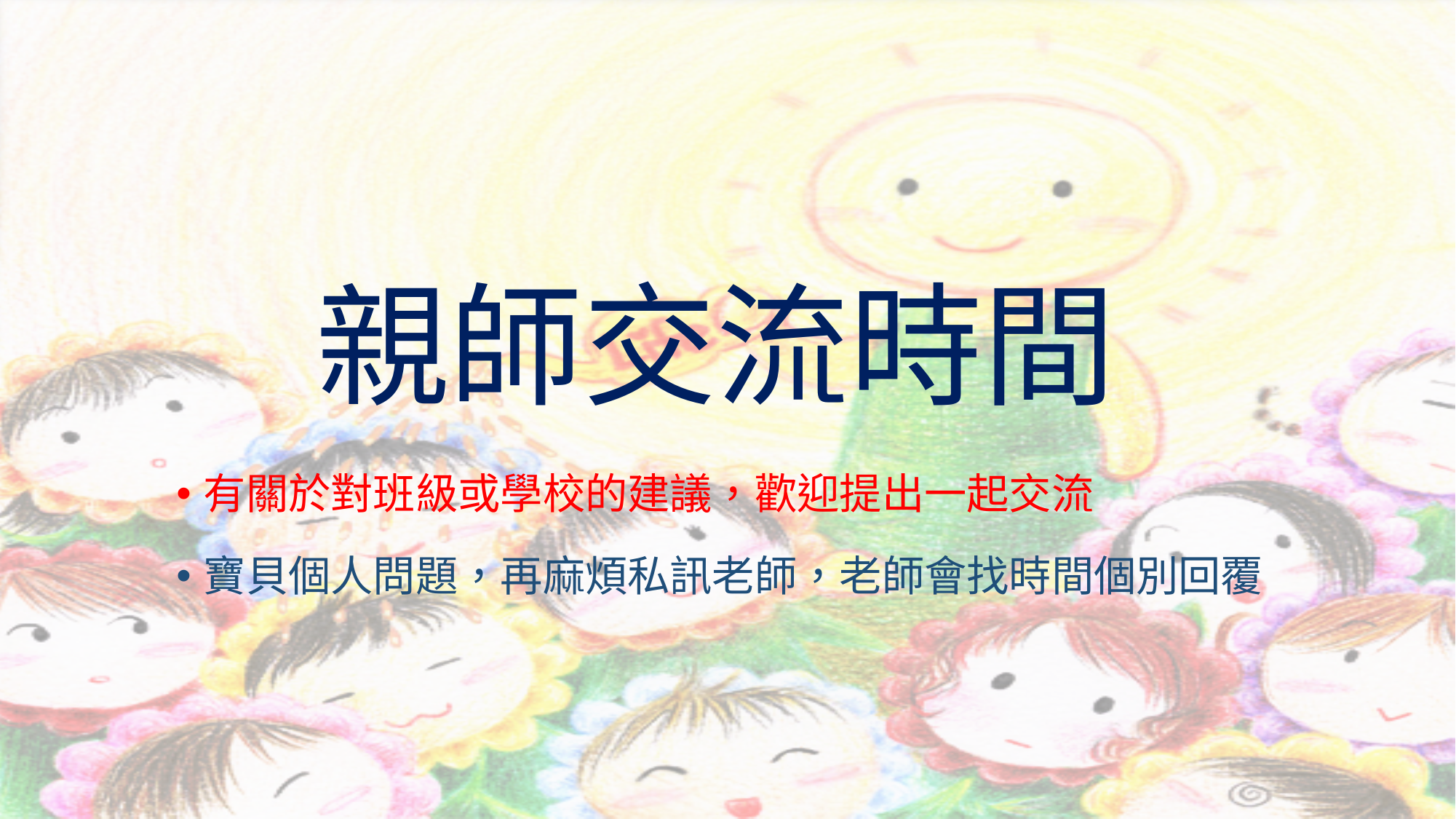

# 親師交流時間

有關於對班級或學校的建議，歡迎提出一起交流
寶貝個人問題，再麻煩私訊老師，老師會找時間個別回覆